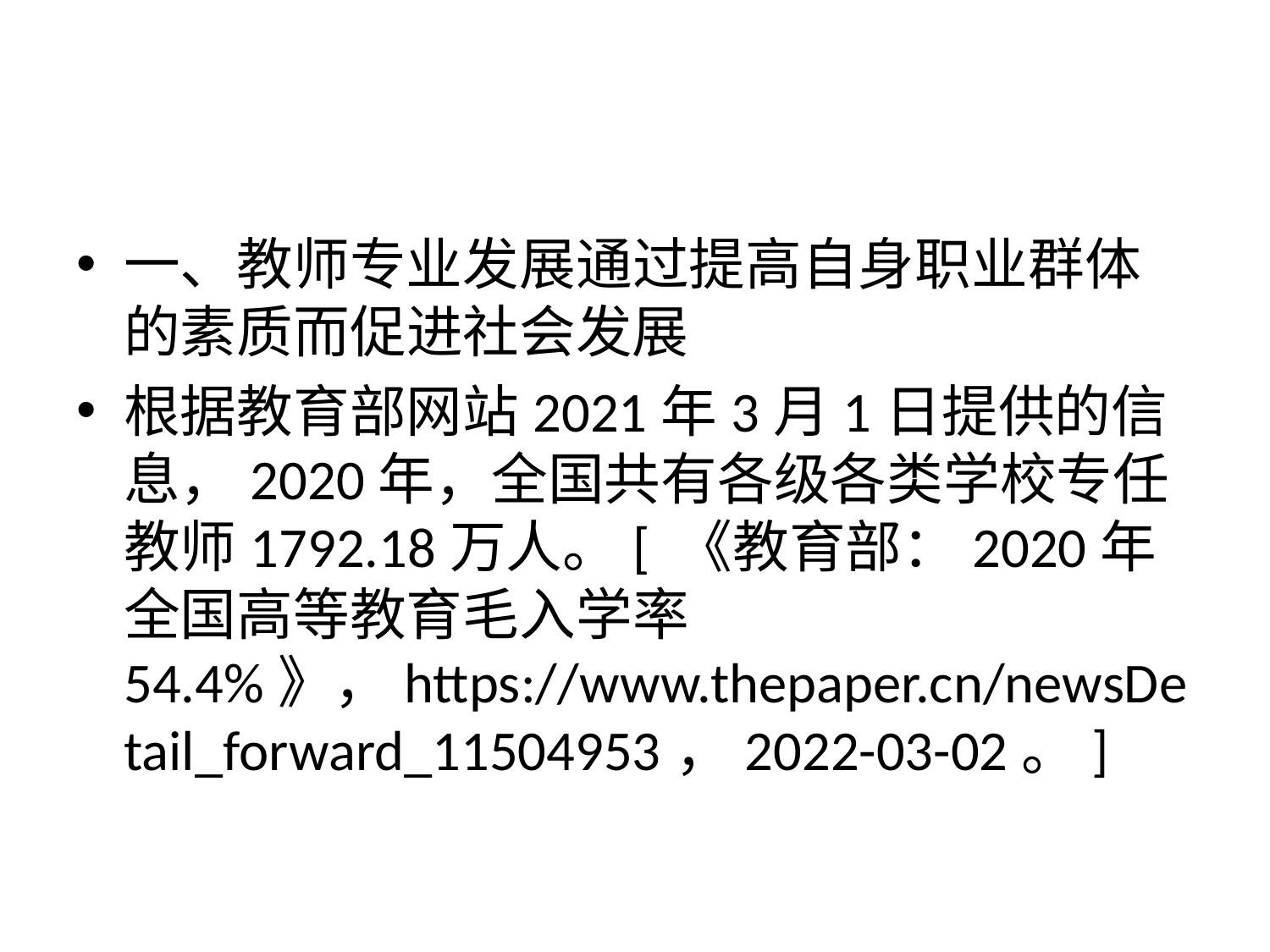

#
一、教师专业发展通过提高自身职业群体的素质而促进社会发展
根据教育部网站2021年3月1日提供的信息，2020年，全国共有各级各类学校专任教师1792.18万人。[ 《教育部：2020年全国高等教育毛入学率54.4%》，https://www.thepaper.cn/newsDetail_forward_11504953，2022-03-02。]